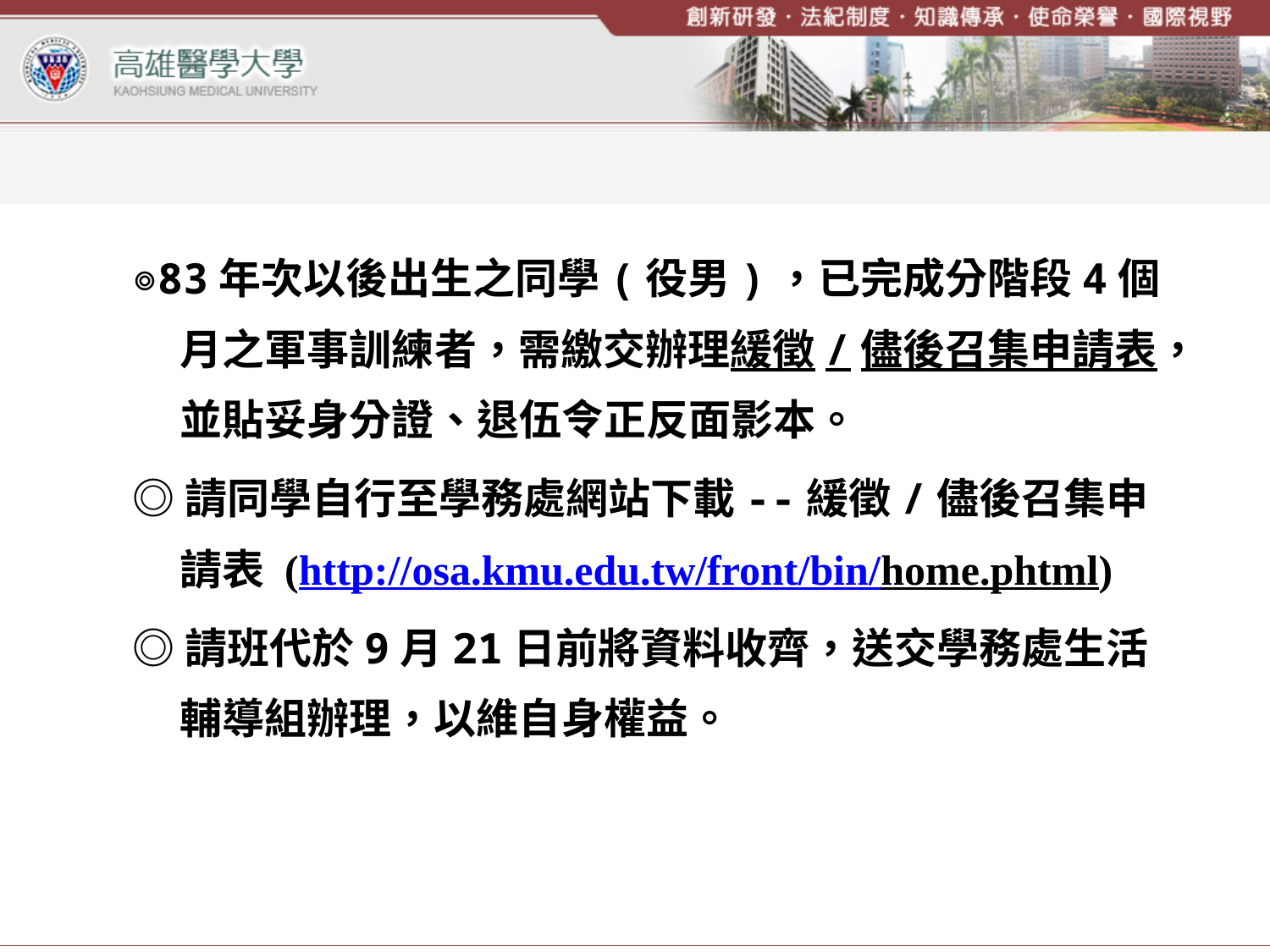

◎83年次以後出生之同學(役男)，已完成分階段4個月之軍事訓練者，需繳交辦理緩徵/儘後召集申請表，並貼妥身分證、退伍令正反面影本。
◎請同學自行至學務處網站下載--緩徵/儘後召集申請表 (http://osa.kmu.edu.tw/front/bin/home.phtml)
◎請班代於9月21日前將資料收齊，送交學務處生活輔導組辦理，以維自身權益。